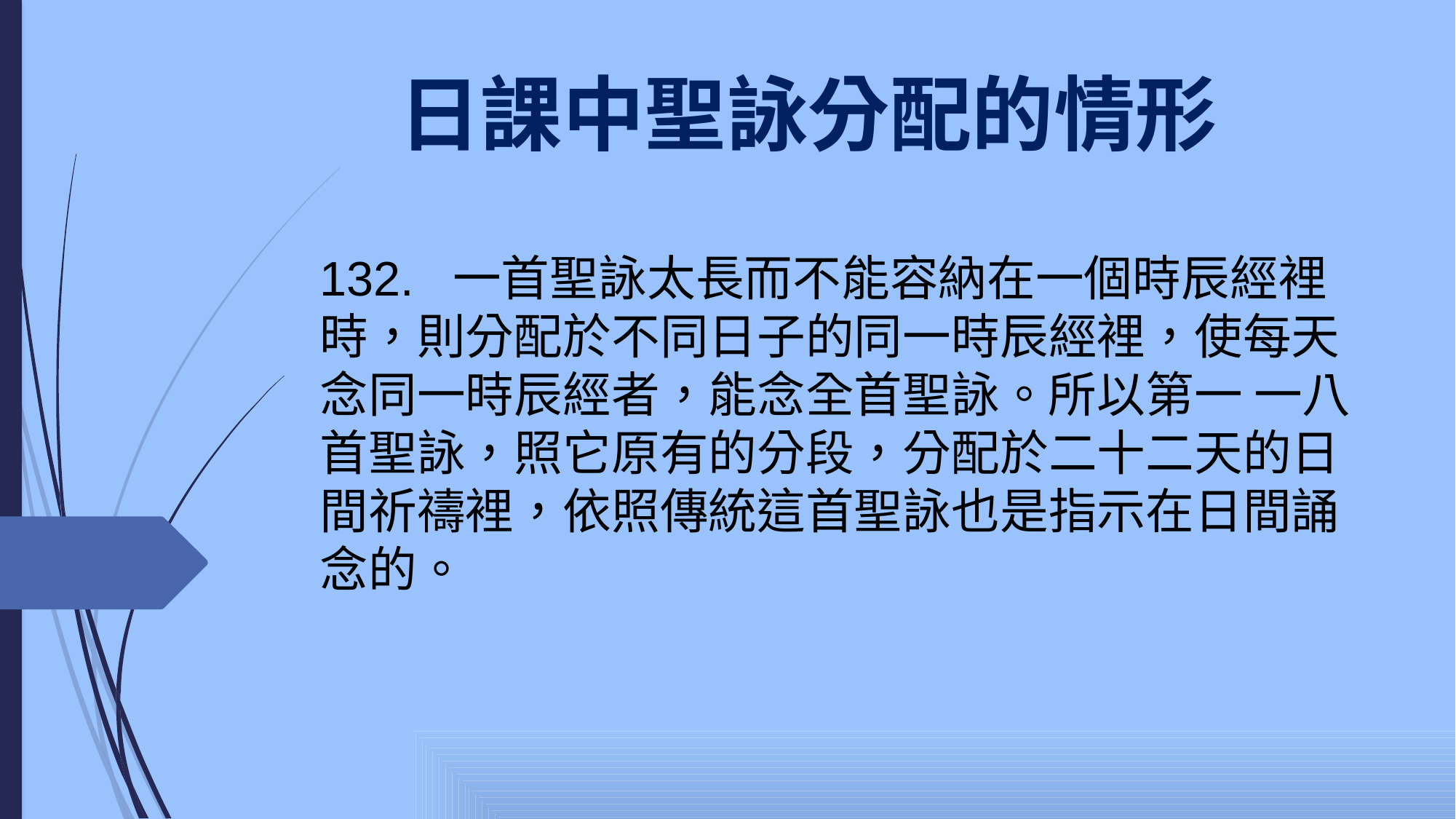

# 日課中聖詠分配的情形
132.  一首聖詠太長而不能容納在一個時辰經裡時，則分配於不同日子的同一時辰經裡，使每天念同一時辰經者，能念全首聖詠。所以第一 一八首聖詠，照它原有的分段，分配於二十二天的日間祈禱裡，依照傳統這首聖詠也是指示在日間誦念的。